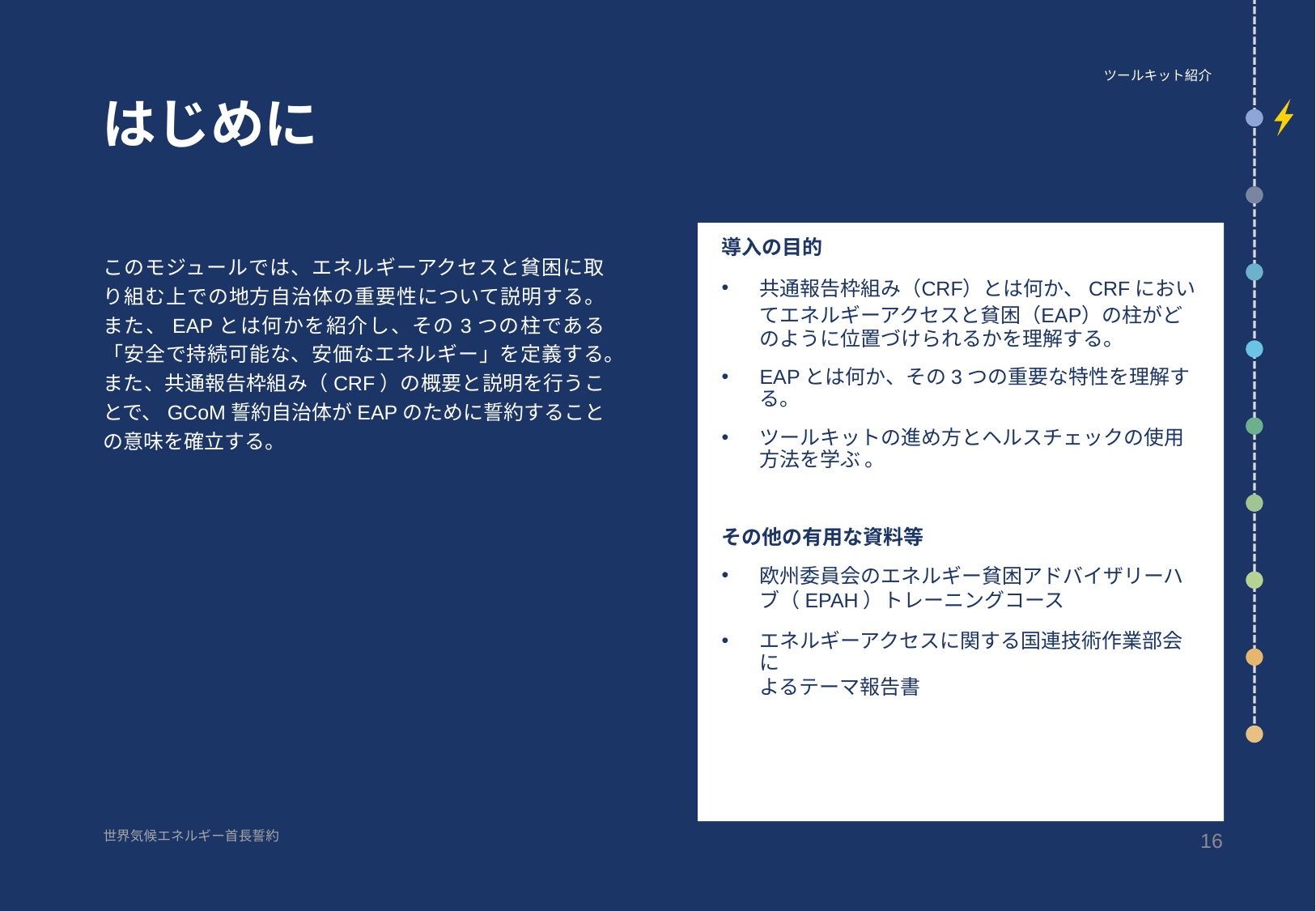

ツールキット紹介
# はじめに

導入の目的
共通報告枠組み（CRF）とは何か、CRFにおいてエネルギーアクセスと貧困（EAP）の柱がどのように位置づけられるかを理解する。
EAPとは何か、その3つの重要な特性を理解する。
ツールキットの進め方とヘルスチェックの使用方法を学ぶ 。

その他の有用な資料等
欧州委員会のエネルギー貧困アドバイザリーハブ（EPAH）トレーニングコース
エネルギーアクセスに関する国連技術作業部会に
よるテーマ報告書

このモジュールでは、エネルギーアクセスと貧困に取り組む上での地方自治体の重要性について説明する。また、EAPとは何かを紹介し、その3つの柱である「安全で持続可能な、安価なエネルギー」を定義する。また、共通報告枠組み（CRF）の概要と説明を行うことで、GCoM誓約自治体がEAPのために誓約することの意味を確立する。

16